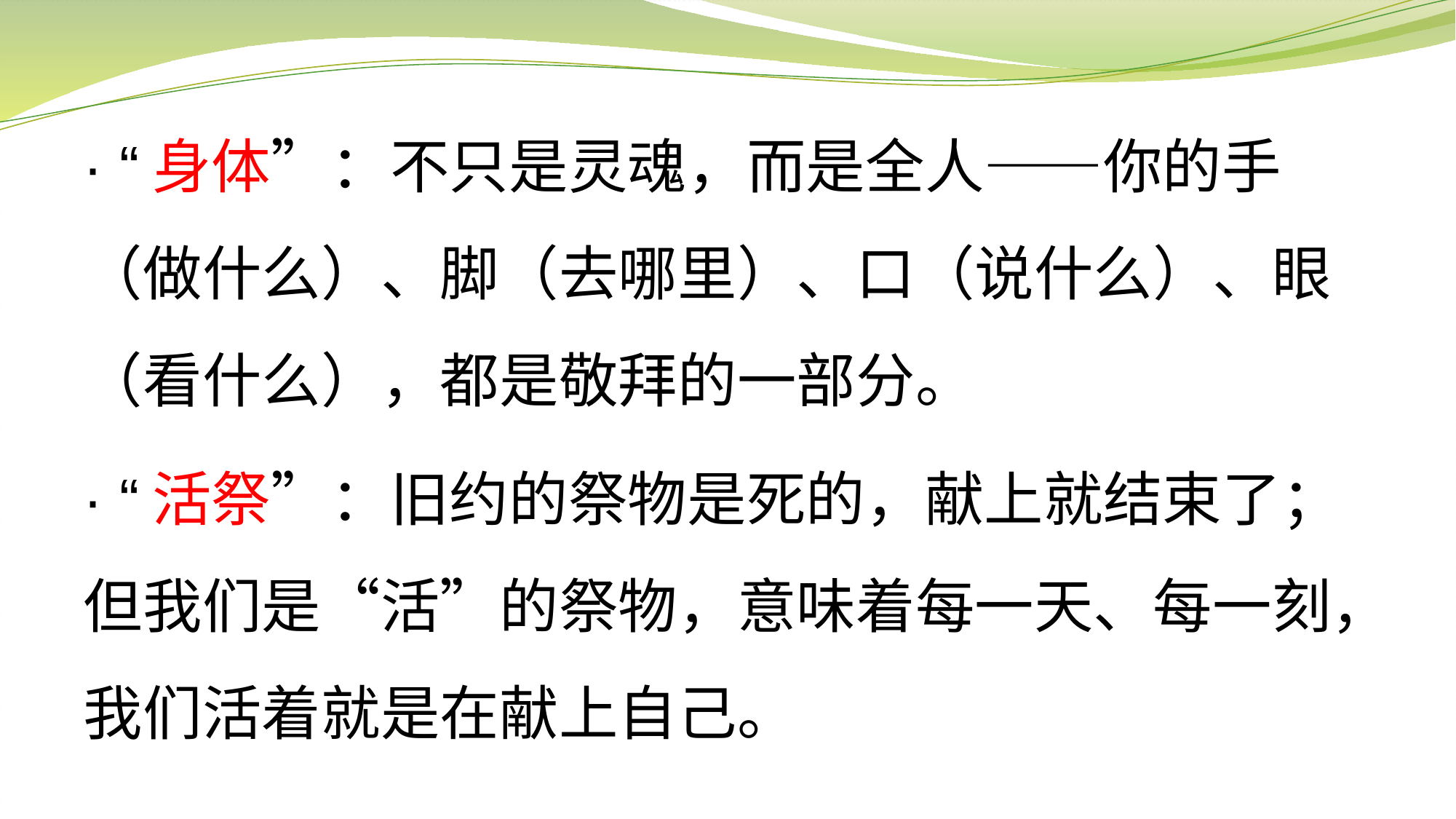

· “身体”：不只是灵魂，而是全人——你的手（做什么）、脚（去哪里）、口（说什么）、眼（看什么），都是敬拜的一部分。
· “活祭”：旧约的祭物是死的，献上就结束了；但我们是“活”的祭物，意味着每一天、每一刻，我们活着就是在献上自己。